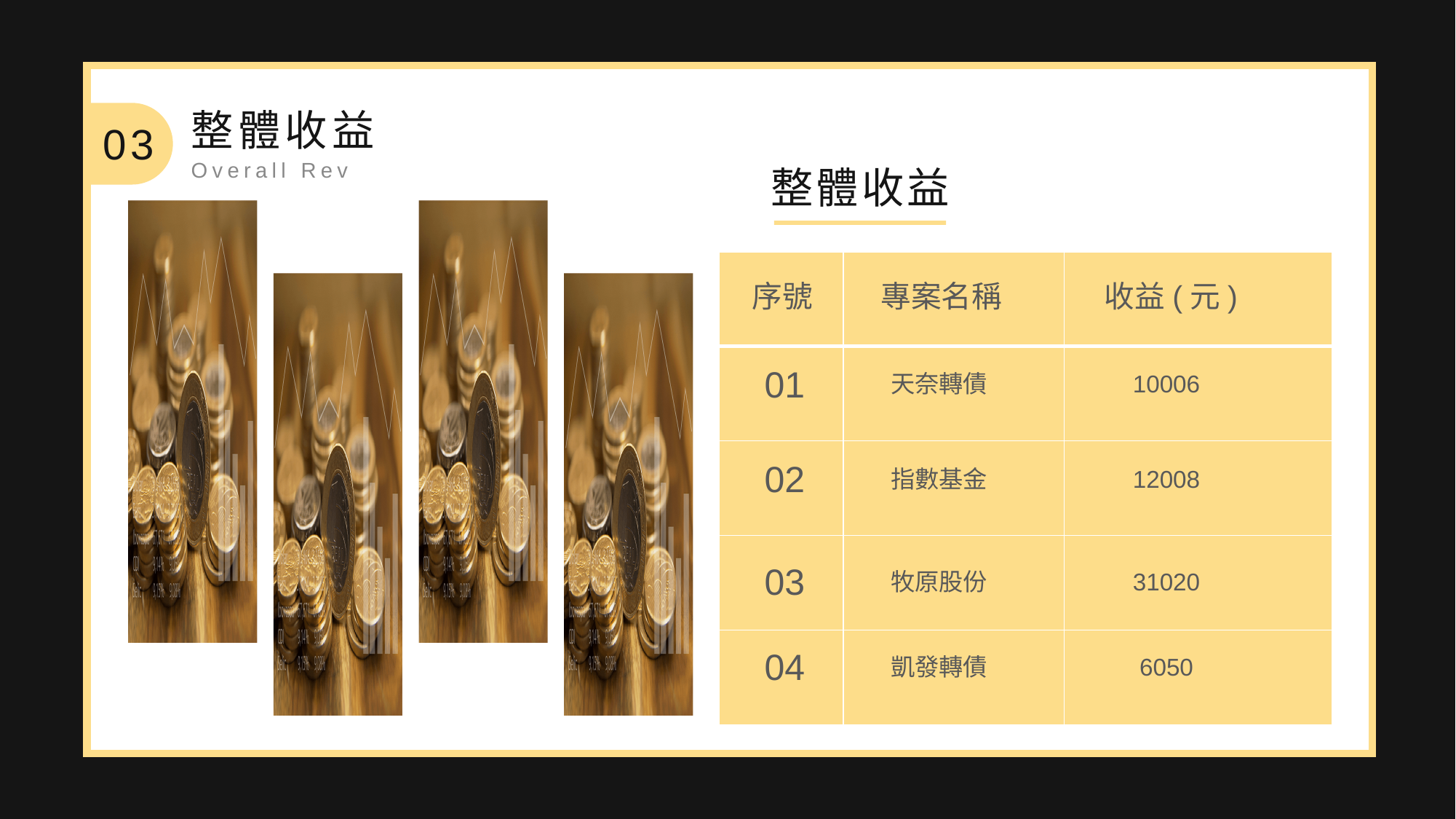

整體收益
Overall Revenue

03
整體收益

|  |  |  |
| --- | --- | --- |
|  |  |  |
|  |  |  |
|  |  |  |
|  |  |  |
序號
專案名稱
收益(元)
01
天奈轉債
10006
02
指數基金
12008
03
牧原股份
31020
04
凱發轉債
6050